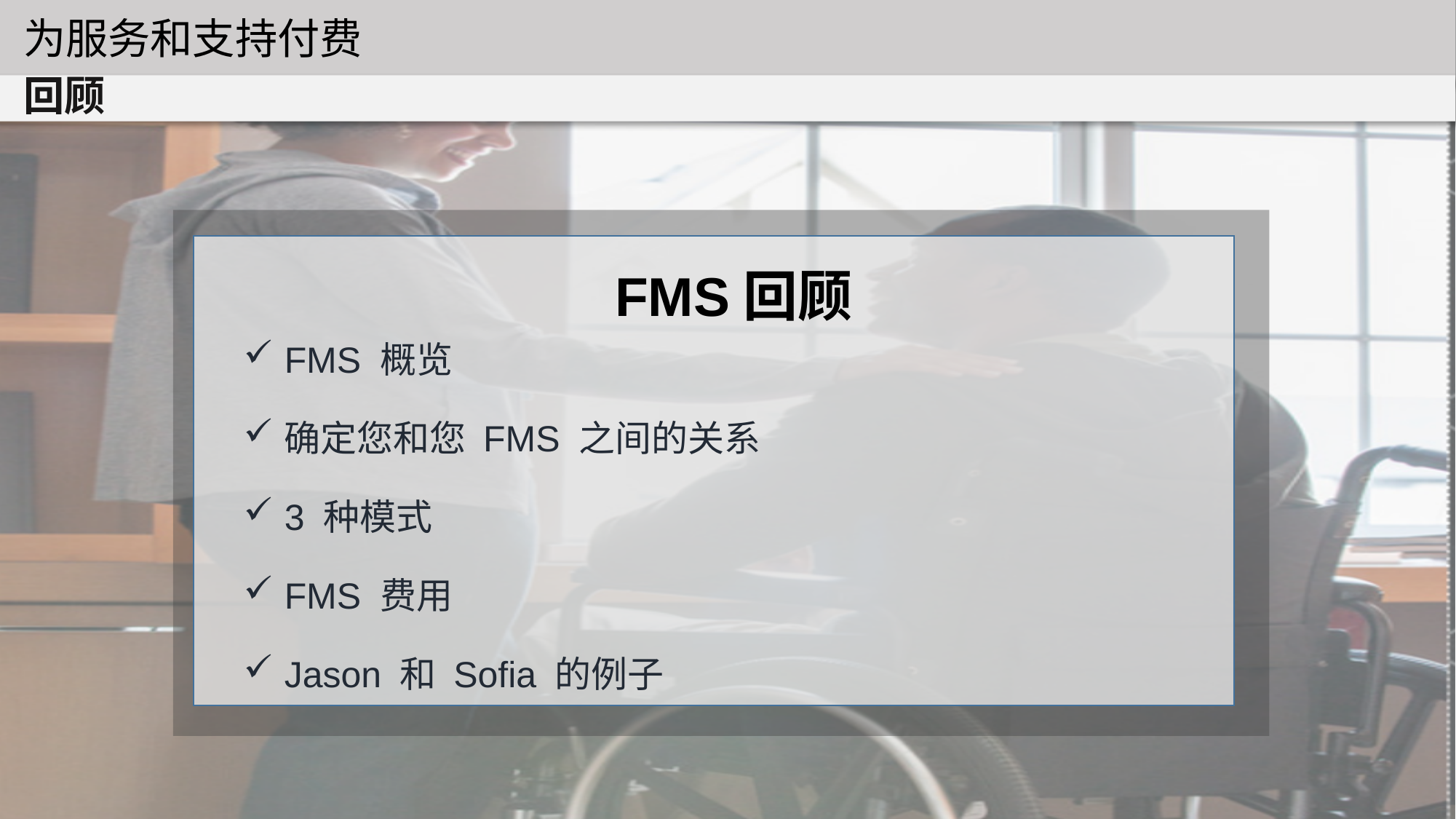

为服务和支持付费
回顾

FMS回顾

FMS 概览

确定您和您 FMS 之间的关系

3 种模式

FMS 费用

Jason 和 Sofia 的例子